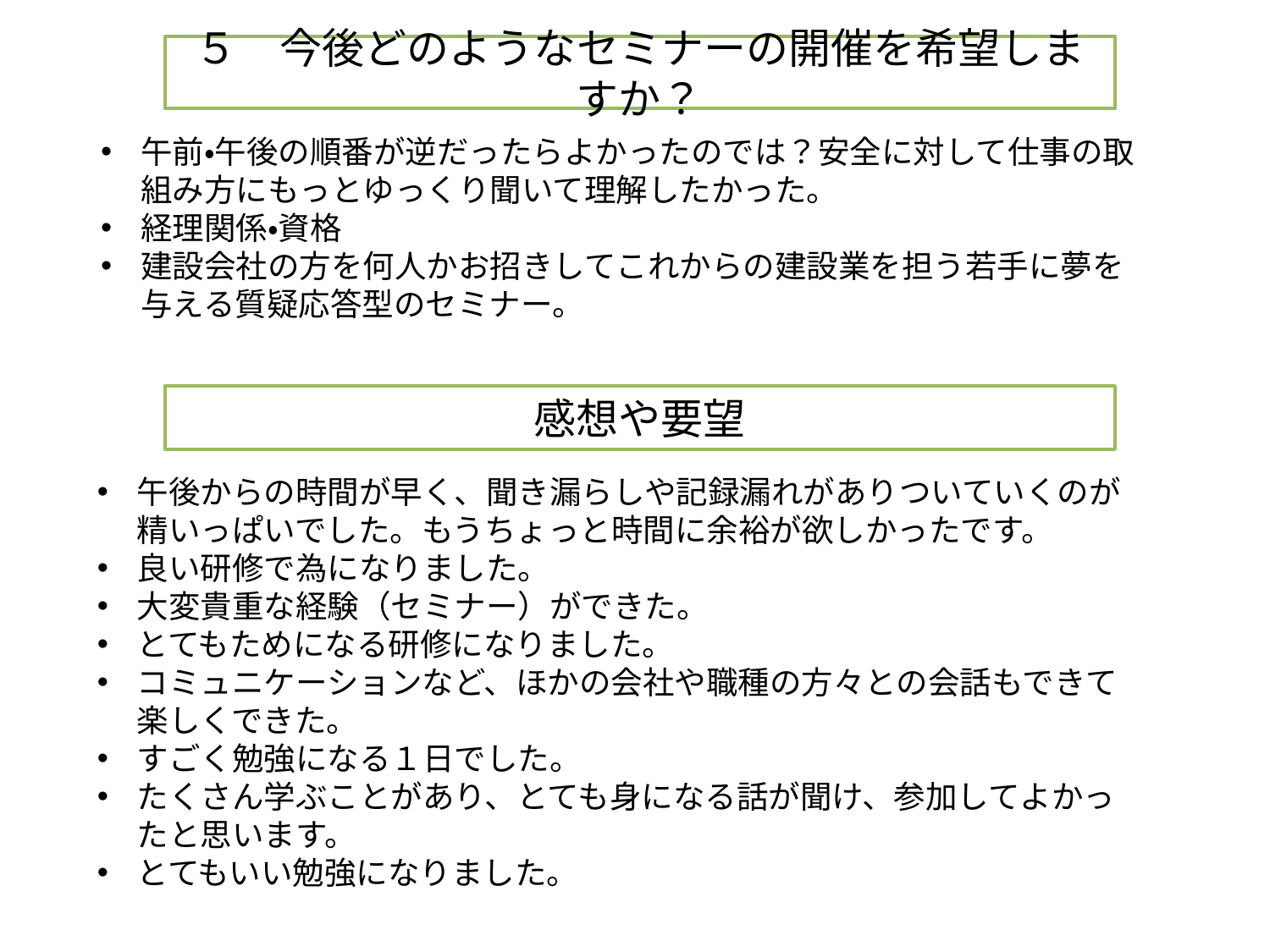

# ５　今後どのようなセミナーの開催を希望しますか？
午前・午後の順番が逆だったらよかったのでは？安全に対して仕事の取組み方にもっとゆっくり聞いて理解したかった。
経理関係・資格
建設会社の方を何人かお招きしてこれからの建設業を担う若手に夢を与える質疑応答型のセミナー。
感想や要望
午後からの時間が早く、聞き漏らしや記録漏れがありついていくのが精いっぱいでした。もうちょっと時間に余裕が欲しかったです。
良い研修で為になりました。
大変貴重な経験（セミナー）ができた。
とてもためになる研修になりました。
コミュニケーションなど、ほかの会社や職種の方々との会話もできて楽しくできた。
すごく勉強になる１日でした。
たくさん学ぶことがあり、とても身になる話が聞け、参加してよかったと思います。
とてもいい勉強になりました。